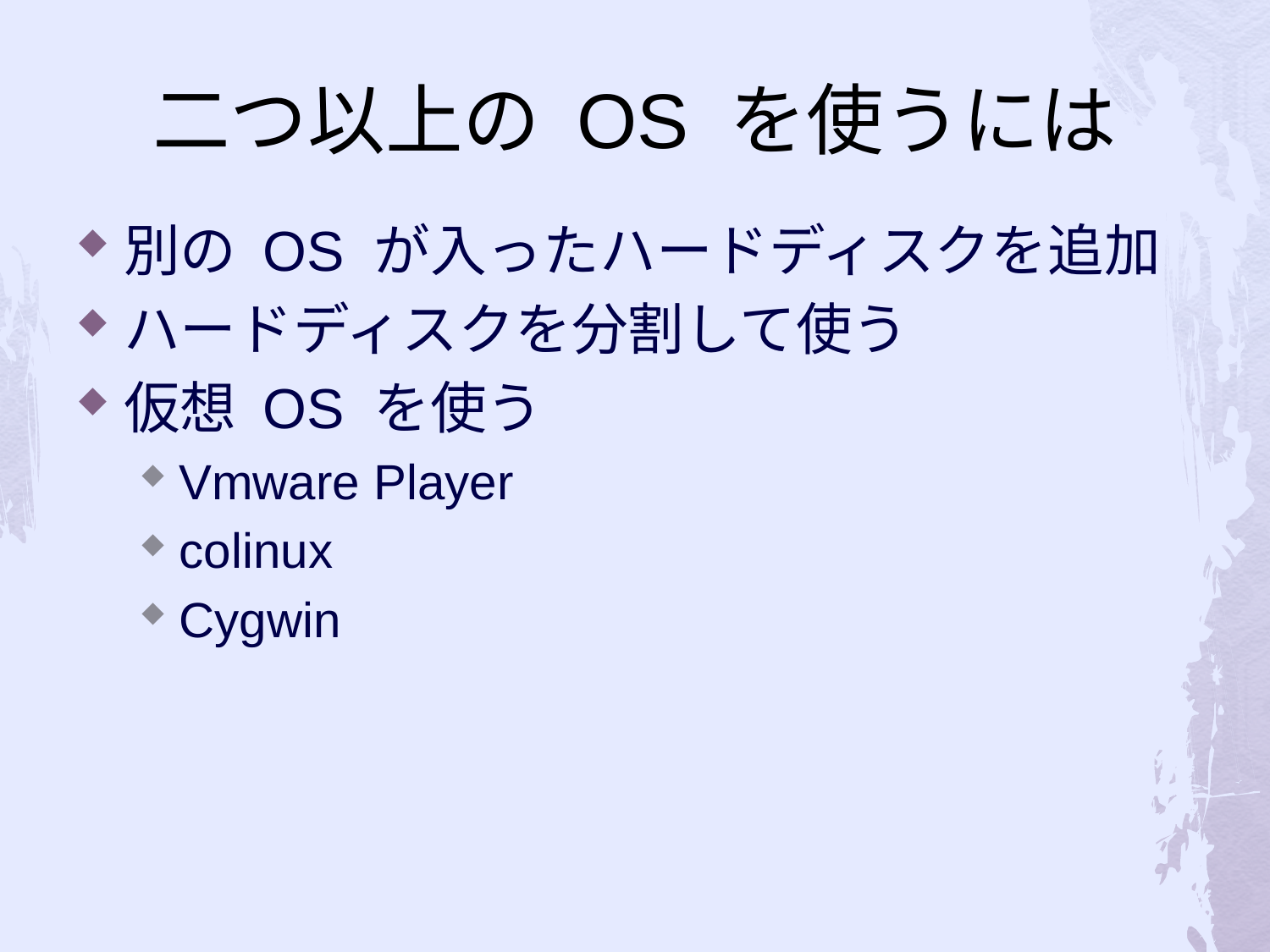

# 二つ以上の OS を使うには
別の OS が入ったハードディスクを追加
ハードディスクを分割して使う
仮想 OS を使う
Vmware Player
colinux
Cygwin